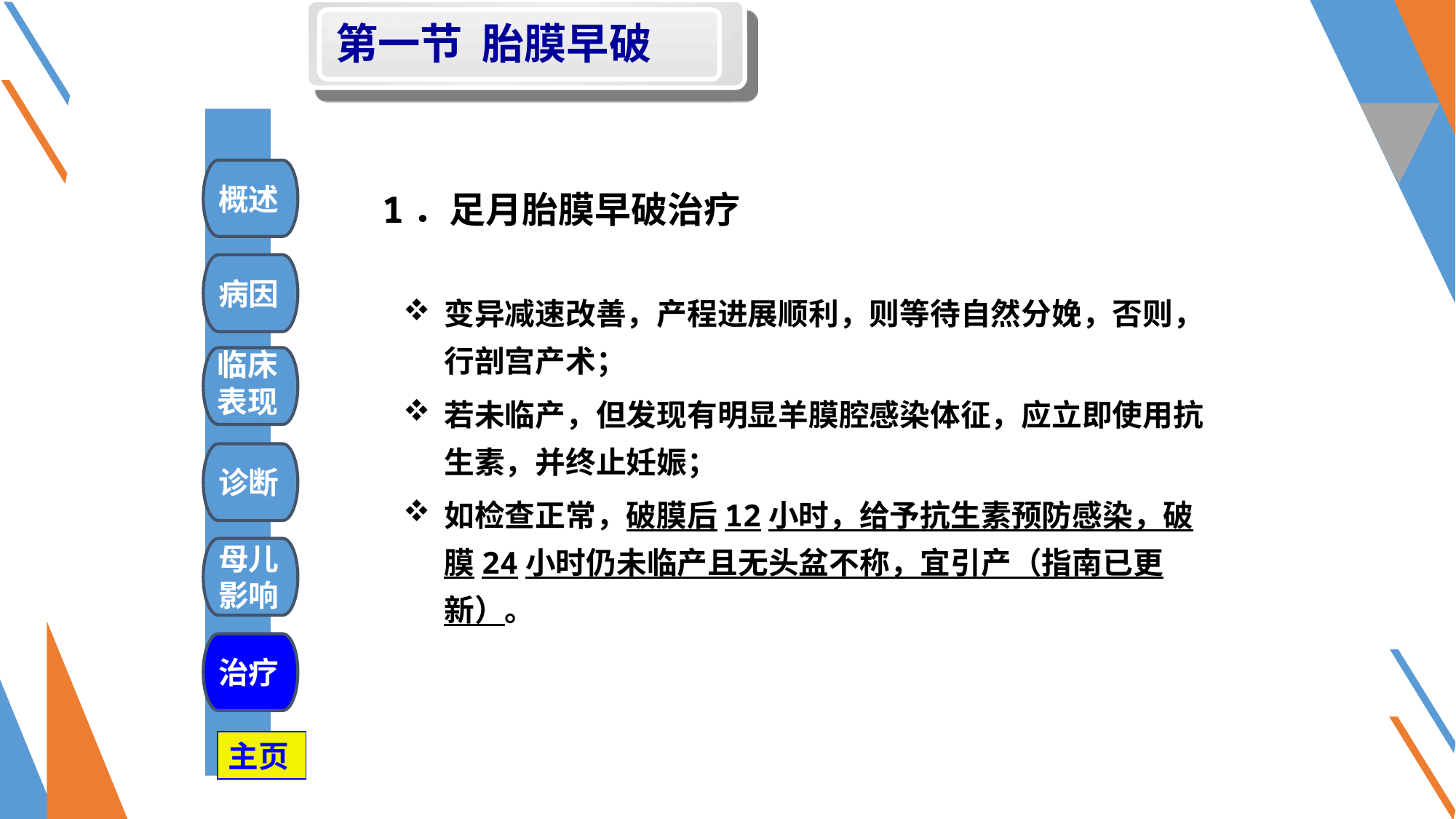

第一节  胎膜早破

#

 1．足月胎膜早破治疗
概述

变异减速改善，产程进展顺利，则等待自然分娩，否则，行剖宫产术；
若未临产，但发现有明显羊膜腔感染体征，应立即使用抗生素，并终止妊娠；
如检查正常，破膜后12小时，给予抗生素预防感染，破膜24小时仍未临产且无头盆不称，宜引产（指南已更新）。
病因
临床
表现

诊断
母儿
影响
治疗
主页